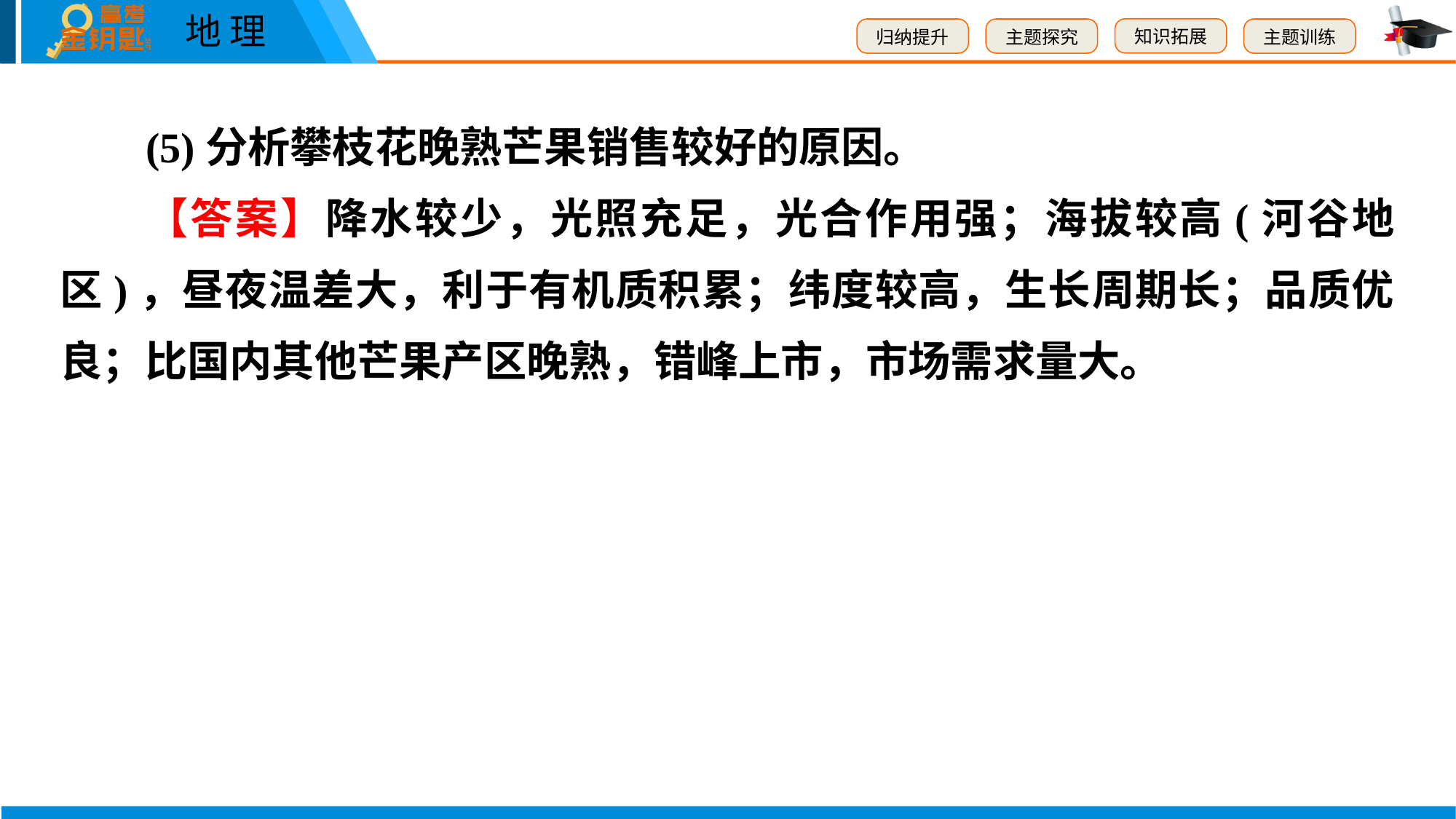

(5)分析攀枝花晚熟芒果销售较好的原因。
【答案】降水较少，光照充足，光合作用强；海拔较高(河谷地区)，昼夜温差大，利于有机质积累；纬度较高，生长周期长；品质优良；比国内其他芒果产区晚熟，错峰上市，市场需求量大。